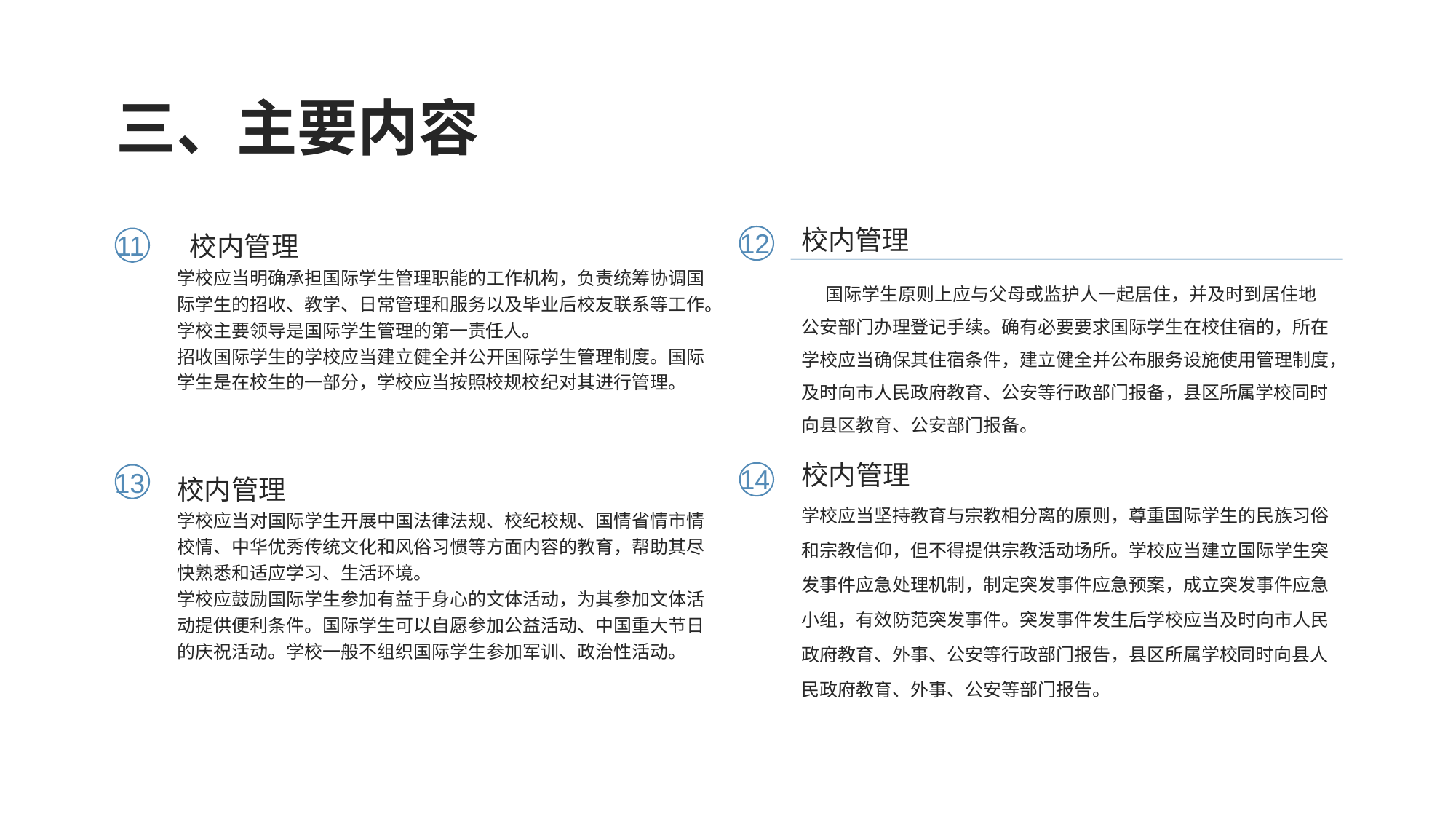

三、主要内容
校内管理
 校内管理
学校应当明确承担国际学生管理职能的工作机构，负责统筹协调国际学生的招收、教学、日常管理和服务以及毕业后校友联系等工作。学校主要领导是国际学生管理的第一责任人。
招收国际学生的学校应当建立健全并公开国际学生管理制度。国际学生是在校生的一部分，学校应当按照校规校纪对其进行管理。
12
11

     国际学生原则上应与父母或监护人一起居住，并及时到居住地公安部门办理登记手续。确有必要要求国际学生在校住宿的，所在学校应当确保其住宿条件，建立健全并公布服务设施使用管理制度，及时向市人民政府教育、公安等行政部门报备，县区所属学校同时向县区教育、公安部门报备。
校内管理
学校应当坚持教育与宗教相分离的原则，尊重国际学生的民族习俗和宗教信仰，但不得提供宗教活动场所。学校应当建立国际学生突发事件应急处理机制，制定突发事件应急预案，成立突发事件应急小组，有效防范突发事件。突发事件发生后学校应当及时向市人民政府教育、外事、公安等行政部门报告，县区所属学校同时向县人民政府教育、外事、公安等部门报告。
14
13
校内管理
学校应当对国际学生开展中国法律法规、校纪校规、国情省情市情校情、中华优秀传统文化和风俗习惯等方面内容的教育，帮助其尽快熟悉和适应学习、生活环境。
学校应鼓励国际学生参加有益于身心的文体活动，为其参加文体活动提供便利条件。国际学生可以自愿参加公益活动、中国重大节日的庆祝活动。学校一般不组织国际学生参加军训、政治性活动。